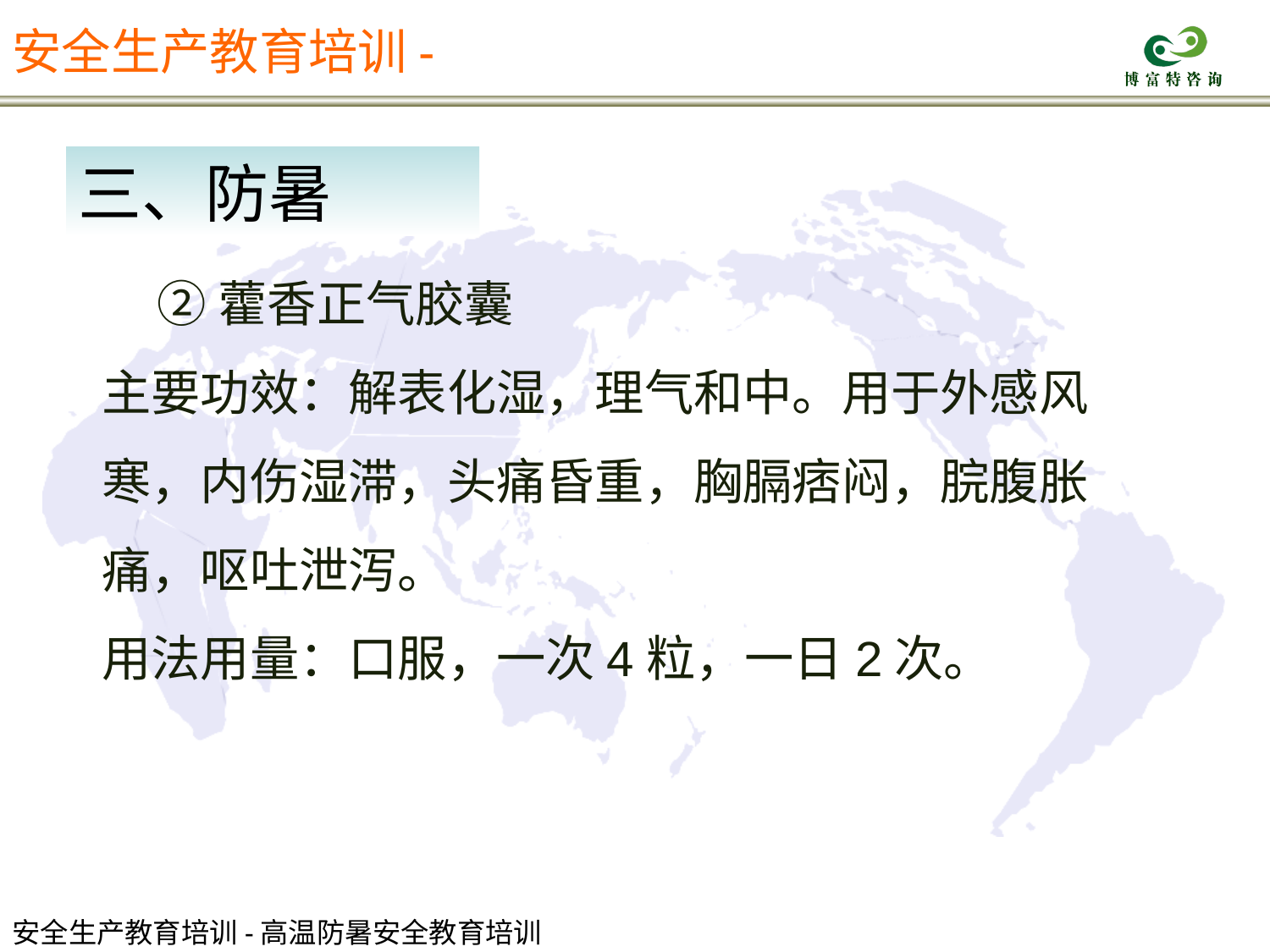

安全生产教育培训-
三、防暑
     ②藿香正气胶囊
主要功效：解表化湿，理气和中。用于外感风寒，内伤湿滞，头痛昏重，胸膈痞闷，脘腹胀痛，呕吐泄泻。
用法用量：口服，一次4粒，一日2次。

22
安全生产教育培训-高温防暑安全教育培训